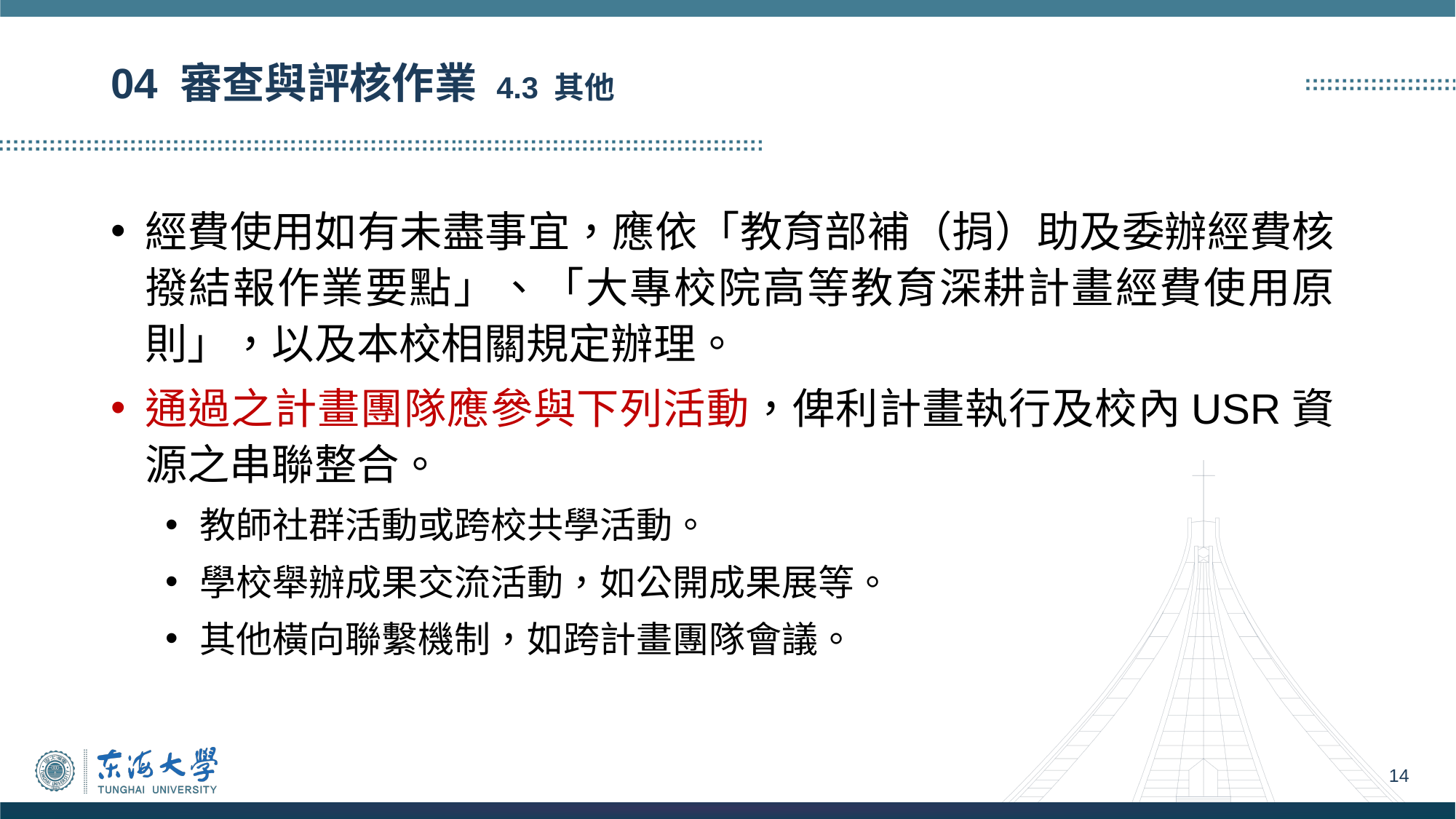

# 04 審查與評核作業 4.3 其他
經費使用如有未盡事宜，應依「教育部補（捐）助及委辦經費核撥結報作業要點」、「大專校院高等教育深耕計畫經費使用原則」，以及本校相關規定辦理。
通過之計畫團隊應參與下列活動，俾利計畫執行及校內USR資源之串聯整合。
教師社群活動或跨校共學活動。
學校舉辦成果交流活動，如公開成果展等。
其他橫向聯繫機制，如跨計畫團隊會議。
14